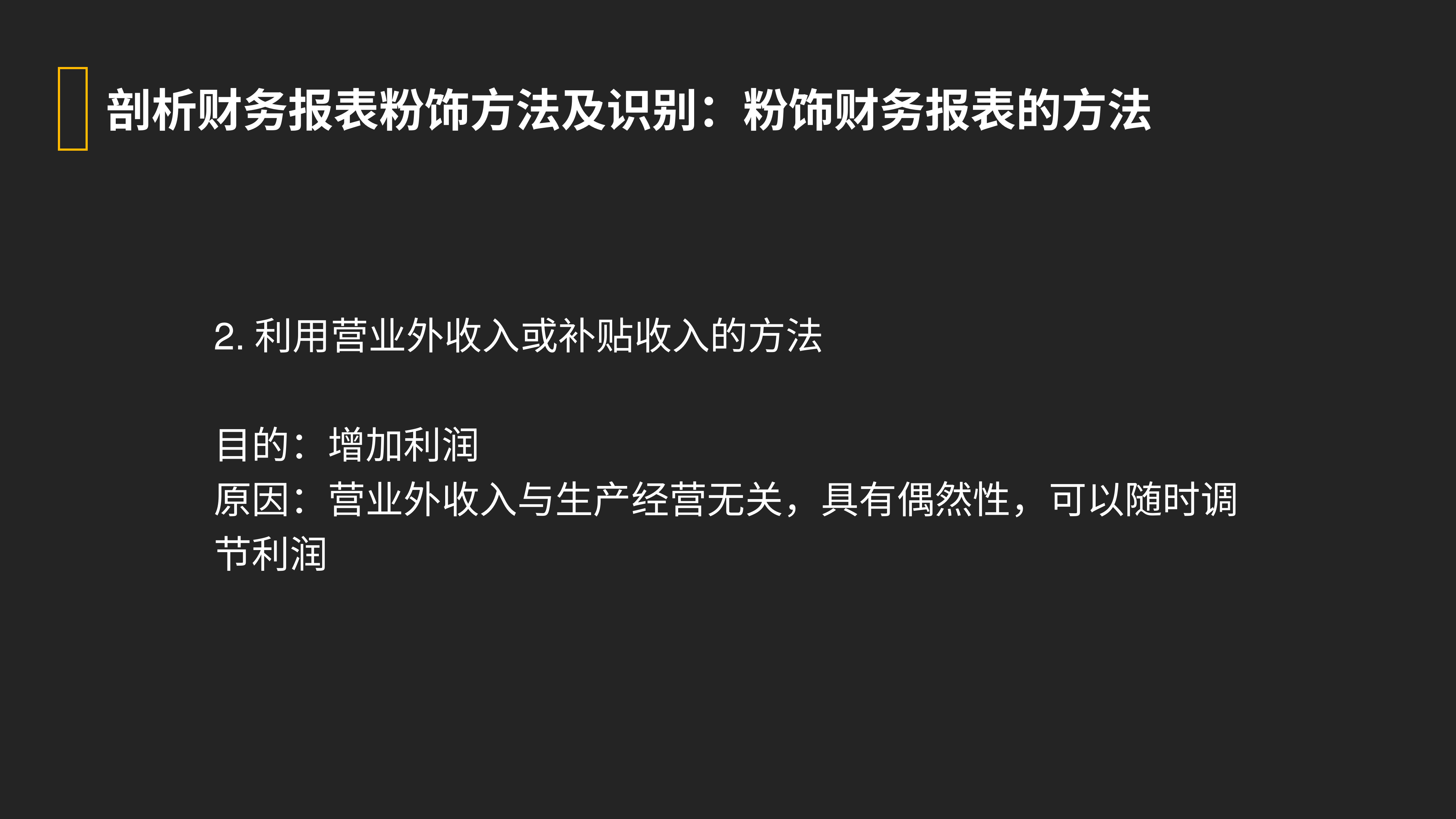

剖析财务报表粉饰方法及识别：粉饰财务报表的方法
2.利用营业外收入或补贴收入的方法

目的：增加利润
原因：营业外收入与生产经营无关，具有偶然性，可以随时调节利润